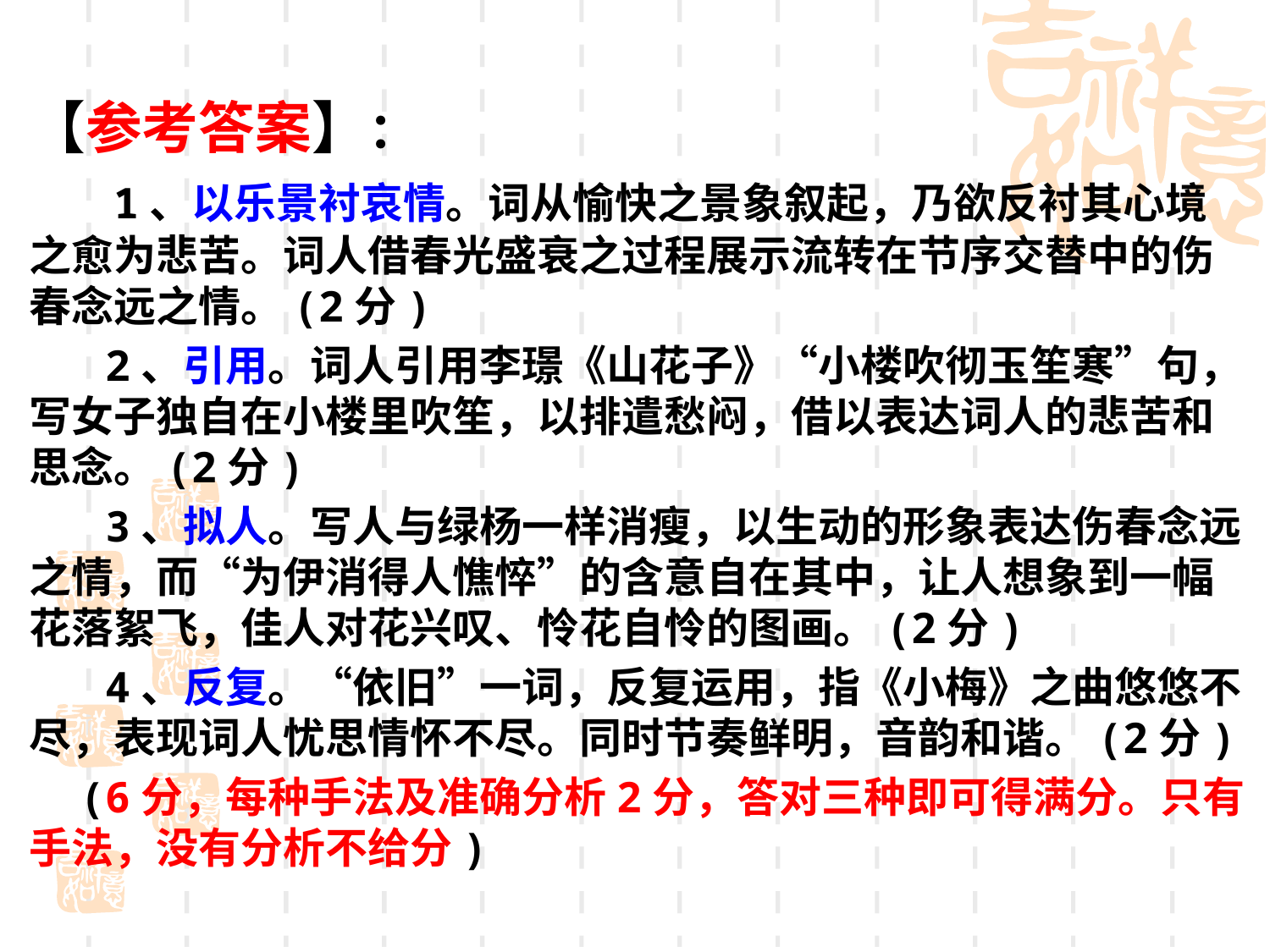

【参考答案】：
   1、以乐景衬哀情。词从愉快之景象叙起，乃欲反衬其心境之愈为悲苦。词人借春光盛衰之过程展示流转在节序交替中的伤春念远之情。(2分)
   2、引用。词人引用李璟《山花子》“小楼吹彻玉笙寒”句，写女子独自在小楼里吹笙，以排遣愁闷，借以表达词人的悲苦和思念。(2分)
   3、拟人。写人与绿杨一样消瘦，以生动的形象表达伤春念远之情，而“为伊消得人憔悴”的含意自在其中，让人想象到一幅花落絮飞，佳人对花兴叹、怜花自怜的图画。(2分)
   4、反复。“依旧”一词，反复运用，指《小梅》之曲悠悠不尽，表现词人忧思情怀不尽。同时节奏鲜明，音韵和谐。(2分)
  (6分，每种手法及准确分析2分，答对三种即可得满分。只有手法，没有分析不给分)